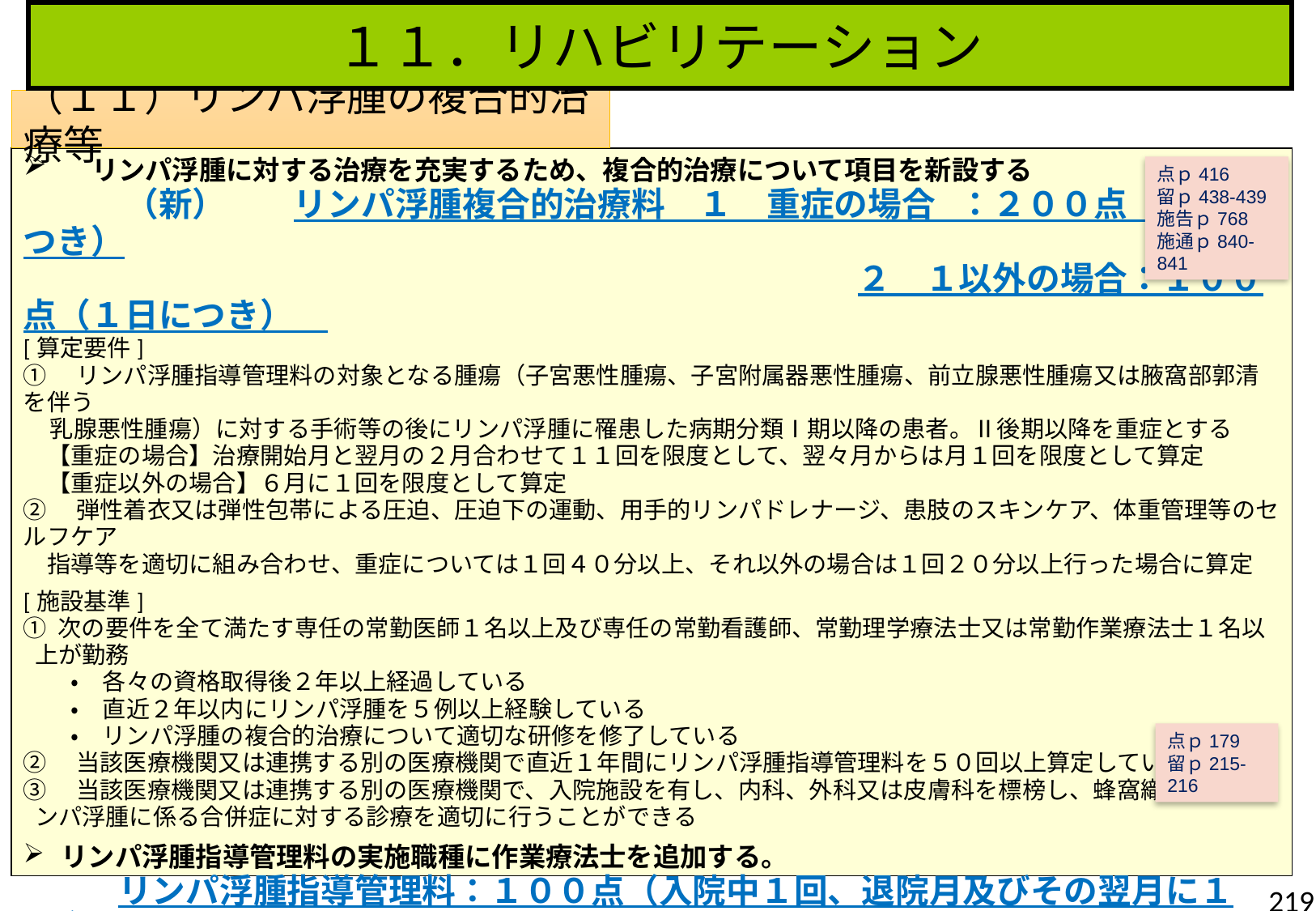

１１．リハビリテーション
（１１）リンパ浮腫の複合的治療等
　リンパ浮腫に対する治療を充実するため、複合的治療について項目を新設する
　　　（新）　　リンパ浮腫複合的治療料　１　重症の場合   ：２００点（１日につき）
　　　　　　　　　　　　　　　　　　　　　　　　   ２　１以外の場合：１００点（１日につき）
[算定要件]
①　リンパ浮腫指導管理料の対象となる腫瘍（子宮悪性腫瘍、子宮附属器悪性腫瘍、前立腺悪性腫瘍又は腋窩部郭清を伴う
    乳腺悪性腫瘍）に対する手術等の後にリンパ浮腫に罹患した病期分類Ⅰ期以降の患者。Ⅱ後期以降を重症とする
　【重症の場合】治療開始月と翌月の２月合わせて１１回を限度として、翌々月からは月１回を限度として算定
　【重症以外の場合】６月に１回を限度として算定
②　弾性着衣又は弾性包帯による圧迫、圧迫下の運動、用手的リンパドレナージ、患肢のスキンケア、体重管理等のセルフケア
　指導等を適切に組み合わせ、重症については１回４０分以上、それ以外の場合は１回２０分以上行った場合に算定
[施設基準]
① 次の要件を全て満たす専任の常勤医師１名以上及び専任の常勤看護師、常勤理学療法士又は常勤作業療法士１名以上が勤務
　　・　各々の資格取得後２年以上経過している
　　・　直近２年以内にリンパ浮腫を５例以上経験している
　　・　リンパ浮腫の複合的治療について適切な研修を修了している
②　当該医療機関又は連携する別の医療機関で直近１年間にリンパ浮腫指導管理料を５０回以上算定している
③　当該医療機関又は連携する別の医療機関で、入院施設を有し、内科、外科又は皮膚科を標榜し、蜂窩織炎等のリンパ浮腫に係る合併症に対する診療を適切に行うことができる
リンパ浮腫指導管理料の実施職種に作業療法士を追加する。
　　　　リンパ浮腫指導管理料：１００点（入院中１回、退院月及びその翌月に１回）
[算定要件]
　　医師又は医師の指示に基づき看護師、理学療法士若しくは作業療法士が、リンパ浮腫の重症化等を抑制するための指導を実施した場合に、（中略）算定する

点ｐ416
留ｐ438-439
施告ｐ768
施通ｐ840-841
点ｐ179
留ｐ215-216
219